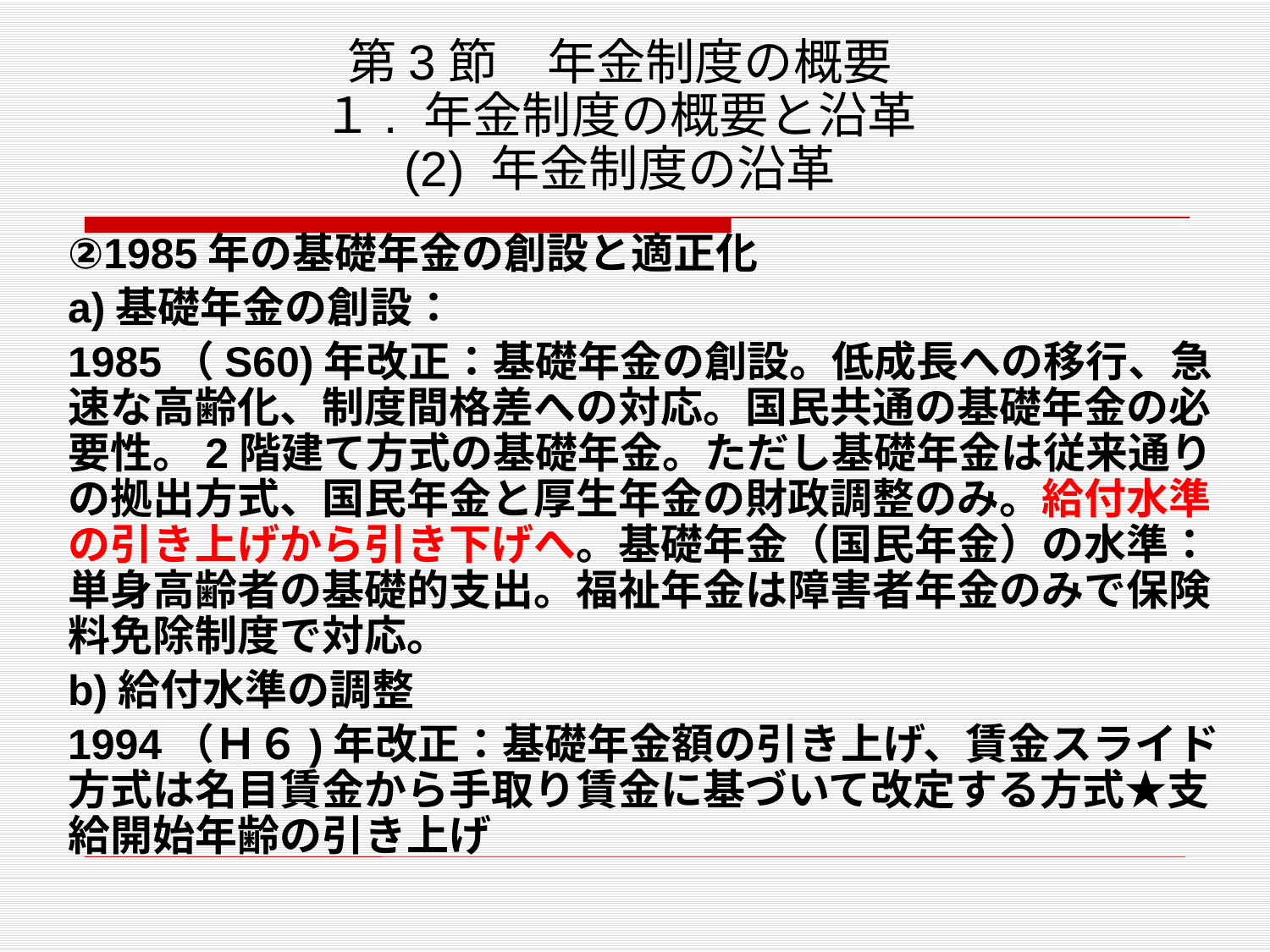

# 第3節　年金制度の概要 １. 年金制度の概要と沿革 (2) 年金制度の沿革
②1985年の基礎年金の創設と適正化
a)基礎年金の創設：
1985（S60)年改正：基礎年金の創設。低成長への移行、急速な高齢化、制度間格差への対応。国民共通の基礎年金の必要性。2階建て方式の基礎年金。ただし基礎年金は従来通りの拠出方式、国民年金と厚生年金の財政調整のみ。給付水準の引き上げから引き下げへ。基礎年金（国民年金）の水準：単身高齢者の基礎的支出。福祉年金は障害者年金のみで保険料免除制度で対応。
b)給付水準の調整
1994（Ｈ６)年改正：基礎年金額の引き上げ、賃金スライド方式は名目賃金から手取り賃金に基づいて改定する方式★支給開始年齢の引き上げ